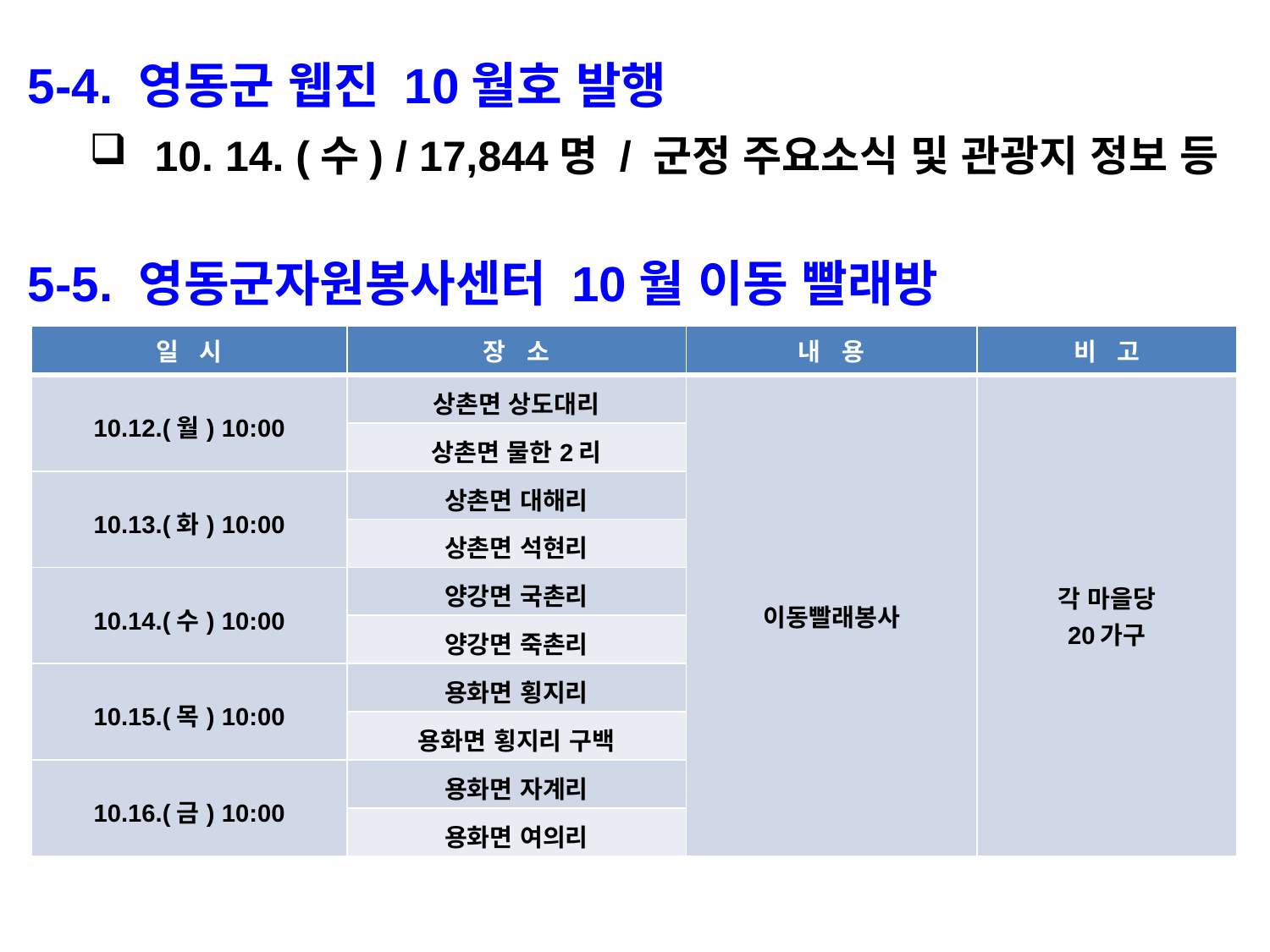

5-4. 영동군 웹진 10월호 발행
10. 14. (수) / 17,844명 / 군정 주요소식 및 관광지 정보 등
5-5. 영동군자원봉사센터 10월 이동 빨래방

| 일 시 | 장 소 | 내 용 | 비 고 |
| --- | --- | --- | --- |
| 10.12.(월) 10:00 | 상촌면 상도대리 | 이동빨래봉사 | 각 마을당 20가구 |
|  | 상촌면 물한2리 |  |  |
| 10.13.(화) 10:00 | 상촌면 대해리 |  |  |
|  | 상촌면 석현리 |  |  |
| 10.14.(수) 10:00 | 양강면 국촌리 |  |  |
|  | 양강면 죽촌리 |  |  |
| 10.15.(목) 10:00 | 용화면 횡지리 |  |  |
|  | 용화면 횡지리 구백 |  |  |
| 10.16.(금) 10:00 | 용화면 자계리 |  |  |
|  | 용화면 여의리 |  |  |